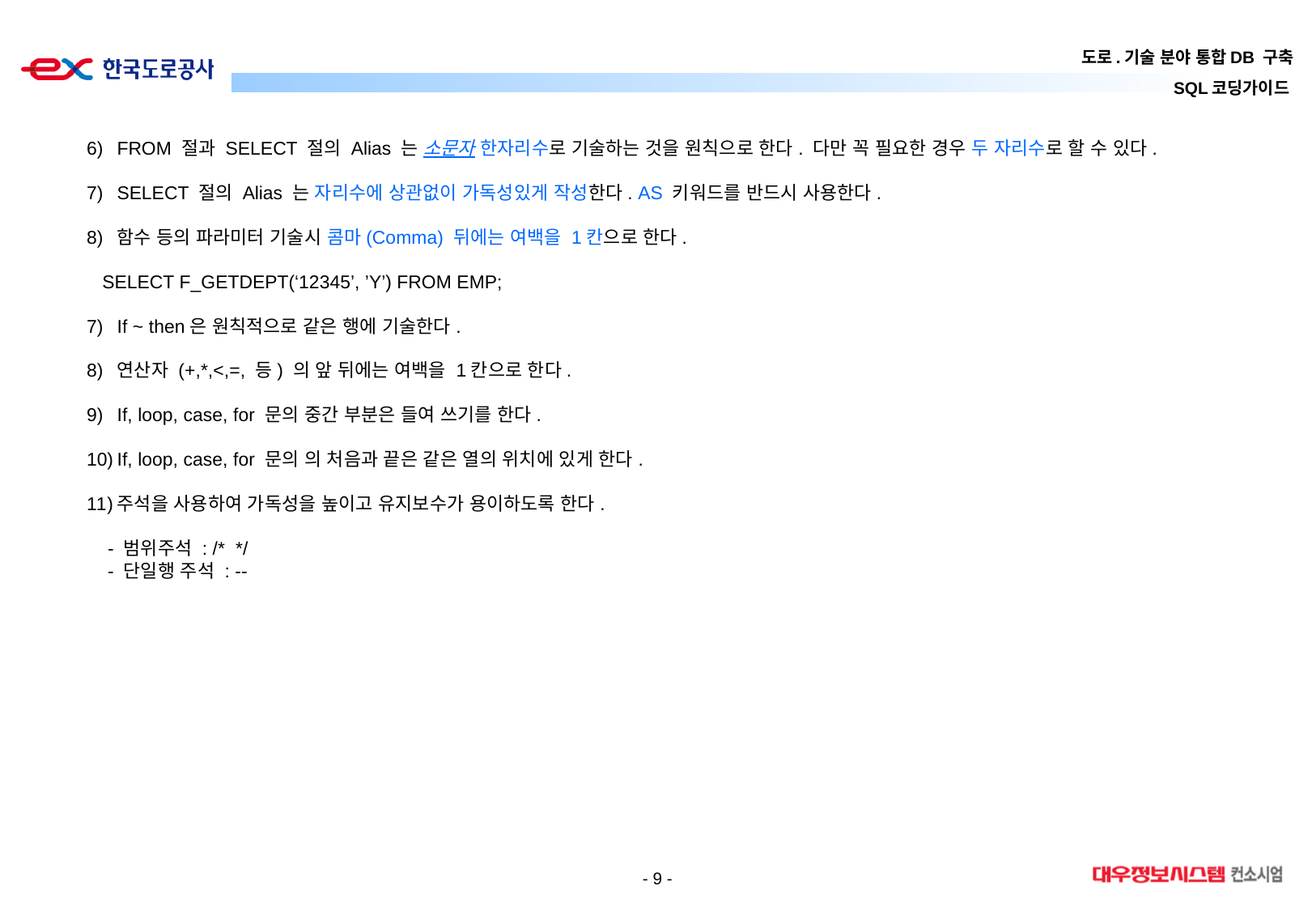

FROM 절과 SELECT 절의 Alias 는 소문자 한자리수로 기술하는 것을 원칙으로 한다. 다만 꼭 필요한 경우 두 자리수로 할 수 있다.

SELECT 절의 Alias 는 자리수에 상관없이 가독성있게 작성한다. AS 키워드를 반드시 사용한다.

함수 등의 파라미터 기술시 콤마(Comma) 뒤에는 여백을 1칸으로 한다.

   SELECT F_GETDEPT(‘12345’, ’Y’) FROM EMP;

If ~ then은 원칙적으로 같은 행에 기술한다.

연산자 (+,*,<,=, 등) 의 앞 뒤에는 여백을 1칸으로 한다.

If, loop, case, for 문의 중간 부분은 들여 쓰기를 한다.

If, loop, case, for 문의 의 처음과 끝은 같은 열의 위치에 있게 한다.

주석을 사용하여 가독성을 높이고 유지보수가 용이하도록 한다.

    - 범위주석 : /*  */
    - 단일행 주석 : --